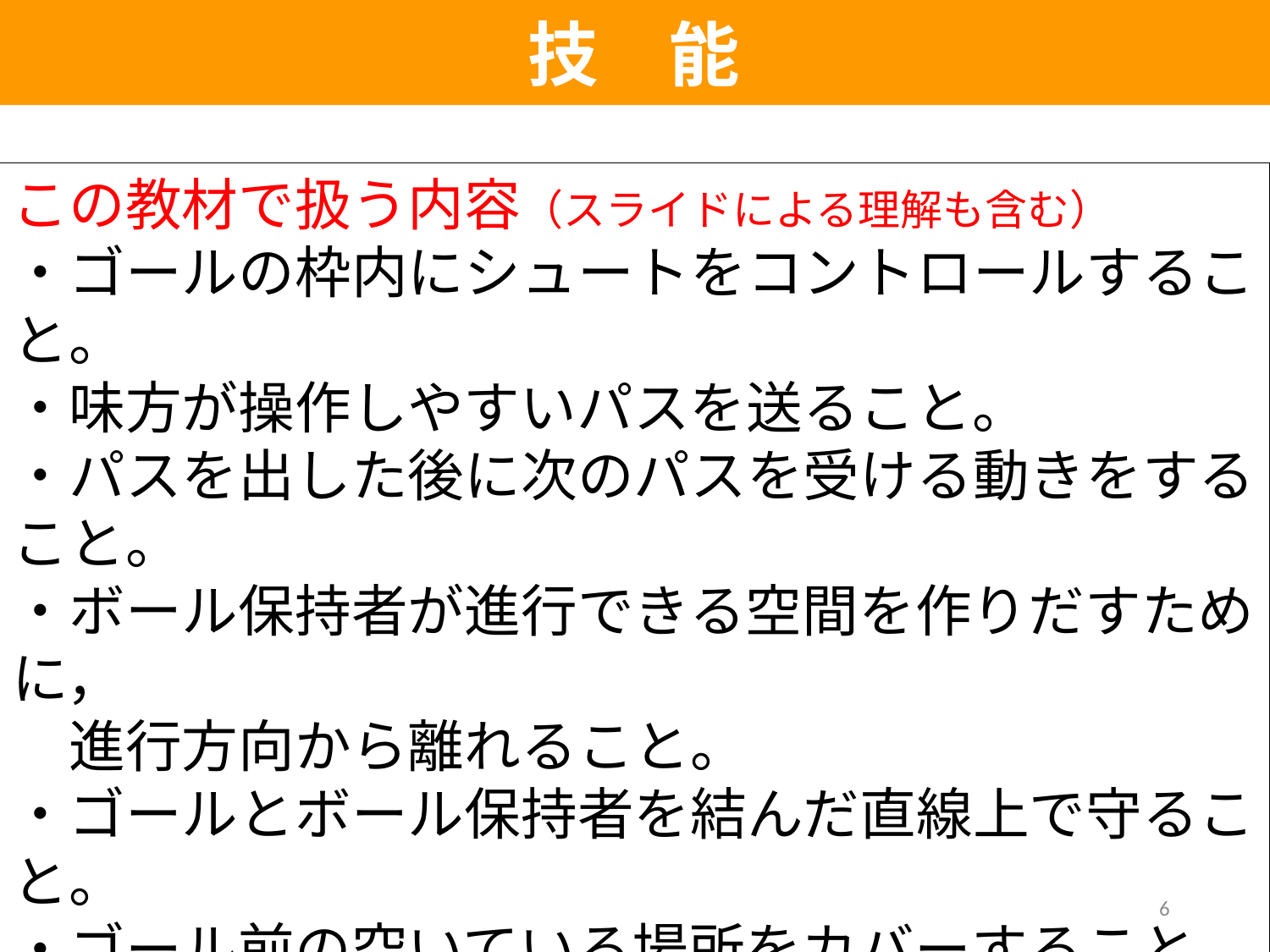

技　能
この教材で扱う内容（スライドによる理解も含む）
・ゴールの枠内にシュートをコントロールすること。
・味方が操作しやすいパスを送ること。
・パスを出した後に次のパスを受ける動きをすること。
・ボール保持者が進行できる空間を作りだすために，
　進行方向から離れること。
・ゴールとボール保持者を結んだ直線上で守ること。
・ゴール前の空いている場所をカバーすること。
6